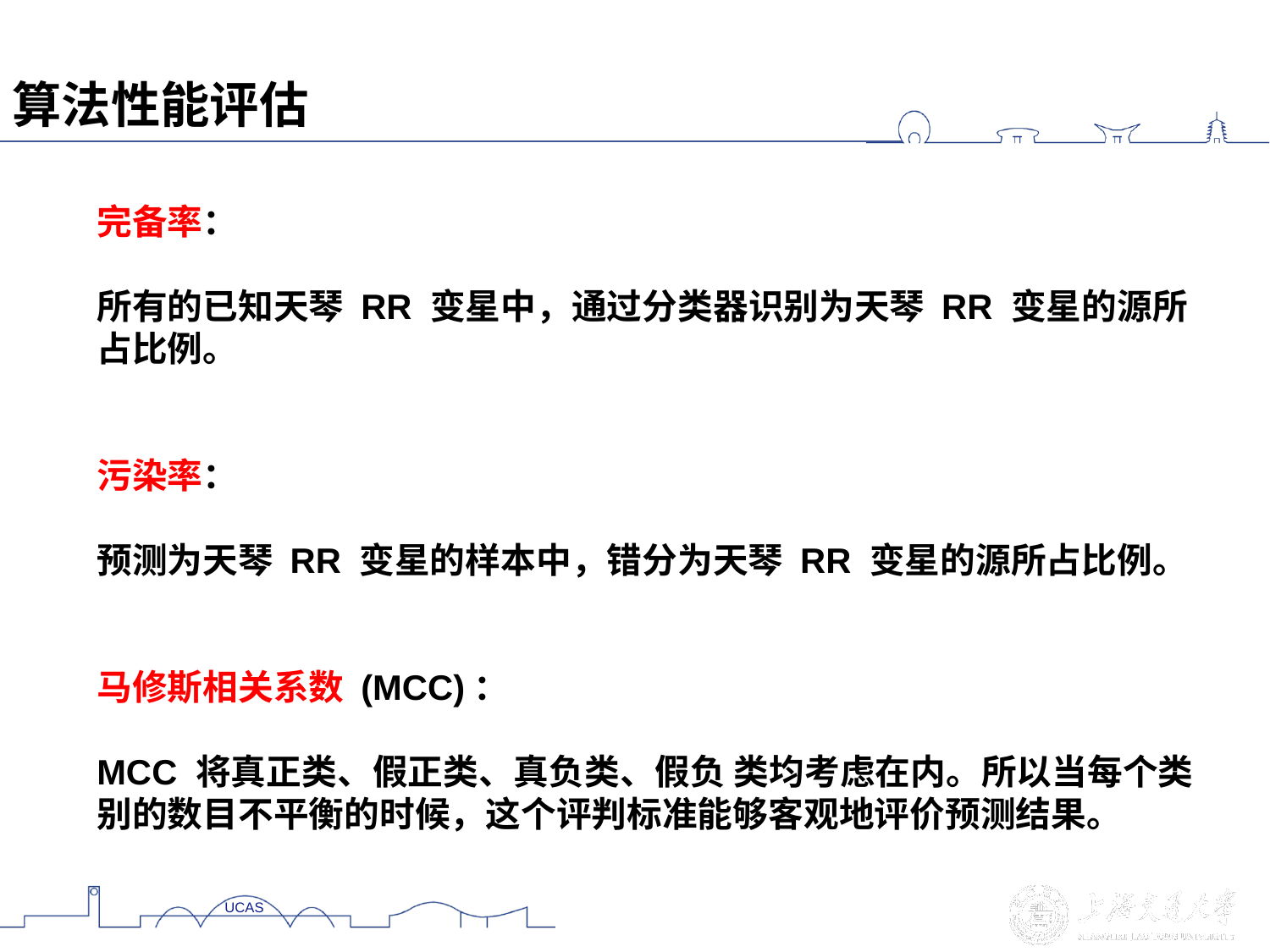

算法性能评估
完备率：

所有的已知天琴 RR 变星中，通过分类器识别为天琴 RR 变星的源所占比例。

污染率：

预测为天琴 RR 变星的样本中，错分为天琴 RR 变星的源所占比例。

马修斯相关系数 (MCC)：

MCC 将真正类、假正类、真负类、假负 类均考虑在内。所以当每个类别的数目不平衡的时候，这个评判标准能够客观地评价预测结果。